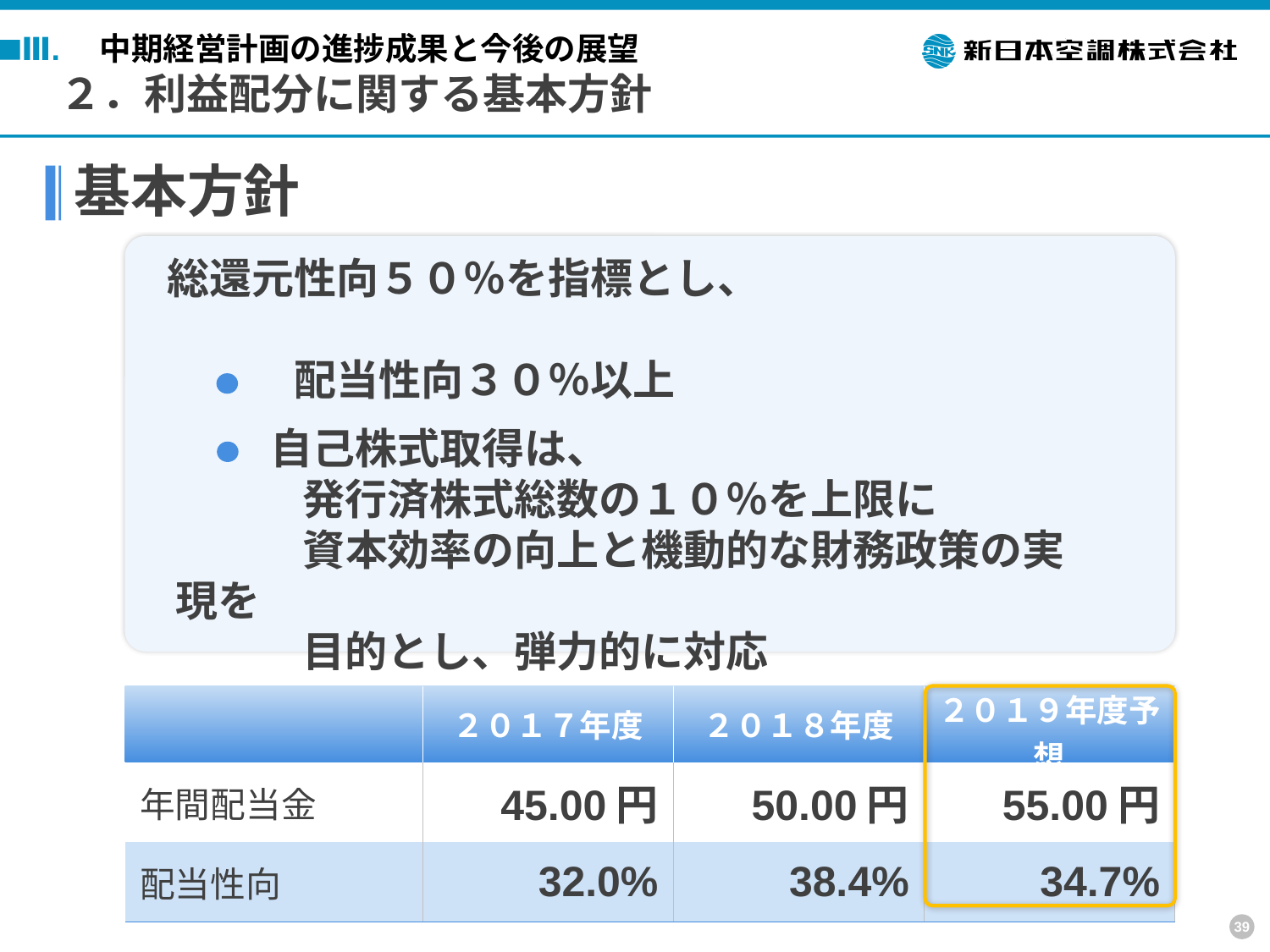

Ⅲ.　中期経営計画の進捗成果と今後の展望
２．利益配分に関する基本方針
基本方針

総還元性向５０％を指標とし、

　　　配当性向３０％以上

　　 自己株式取得は、
　　　発行済株式総数の１０％を上限に
　　　資本効率の向上と機動的な財務政策の実現を
　　　目的とし、弾力的に対応

|  | ２０１７年度 | ２０１８年度 | ２０１９年度予想 |
| --- | --- | --- | --- |
| 年間配当金 | 45.00円 | 50.00円 | 55.00円 |
| 配当性向 | 32.0% | 38.4% | 34.7% |